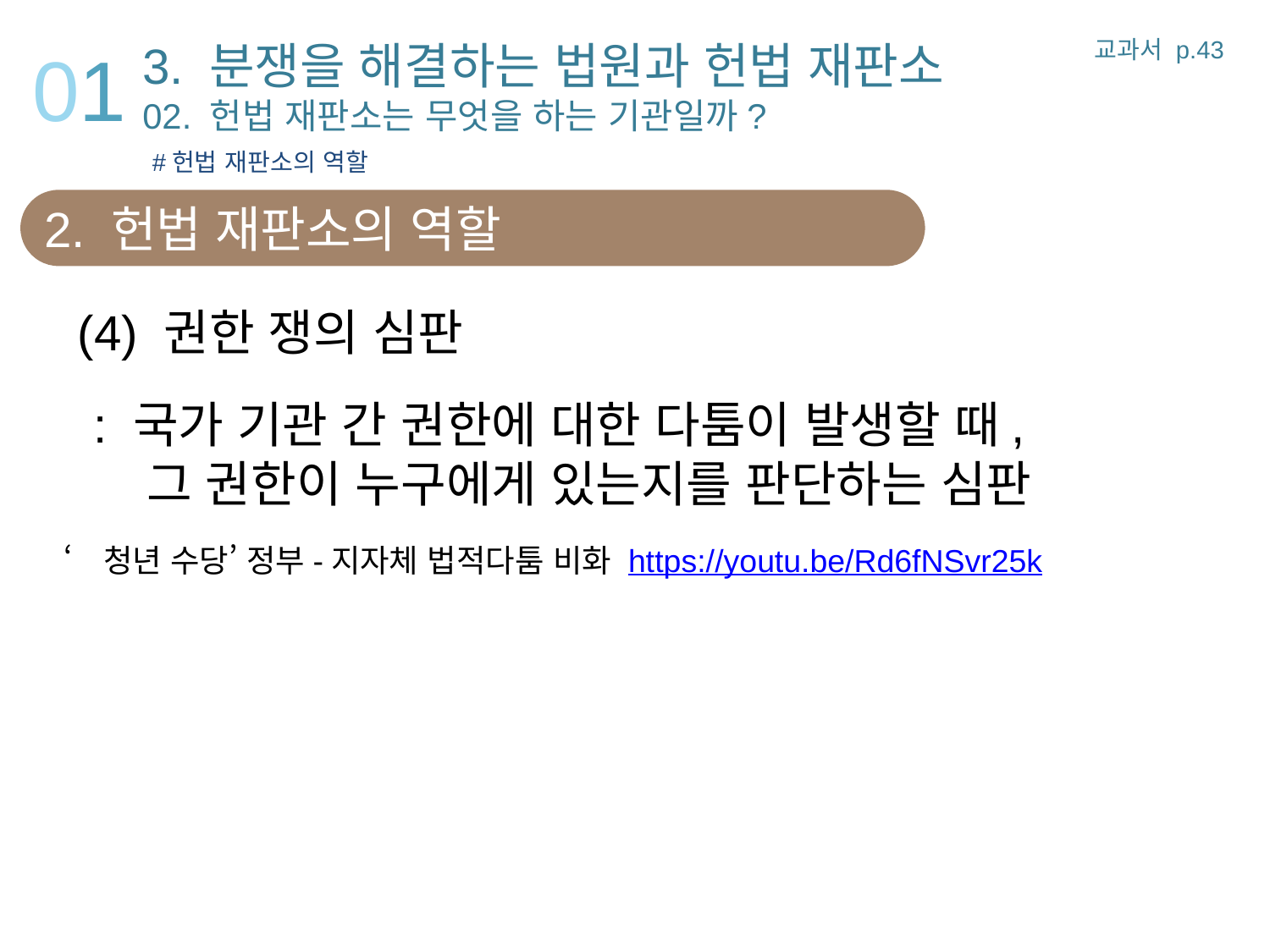

3. 분쟁을 해결하는 법원과 헌법 재판소
02. 헌법 재판소는 무엇을 하는 기관일까?
 #헌법 재판소의 역할
교과서 p.43
01

2. 헌법 재판소의 역할
(4) 권한 쟁의 심판

: 국가 기관 간 권한에 대한 다툼이 발생할 때,
   그 권한이 누구에게 있는지를 판단하는 심판

‘청년 수당’ 정부-지자체 법적다툼 비화 https://youtu.be/Rd6fNSvr25k